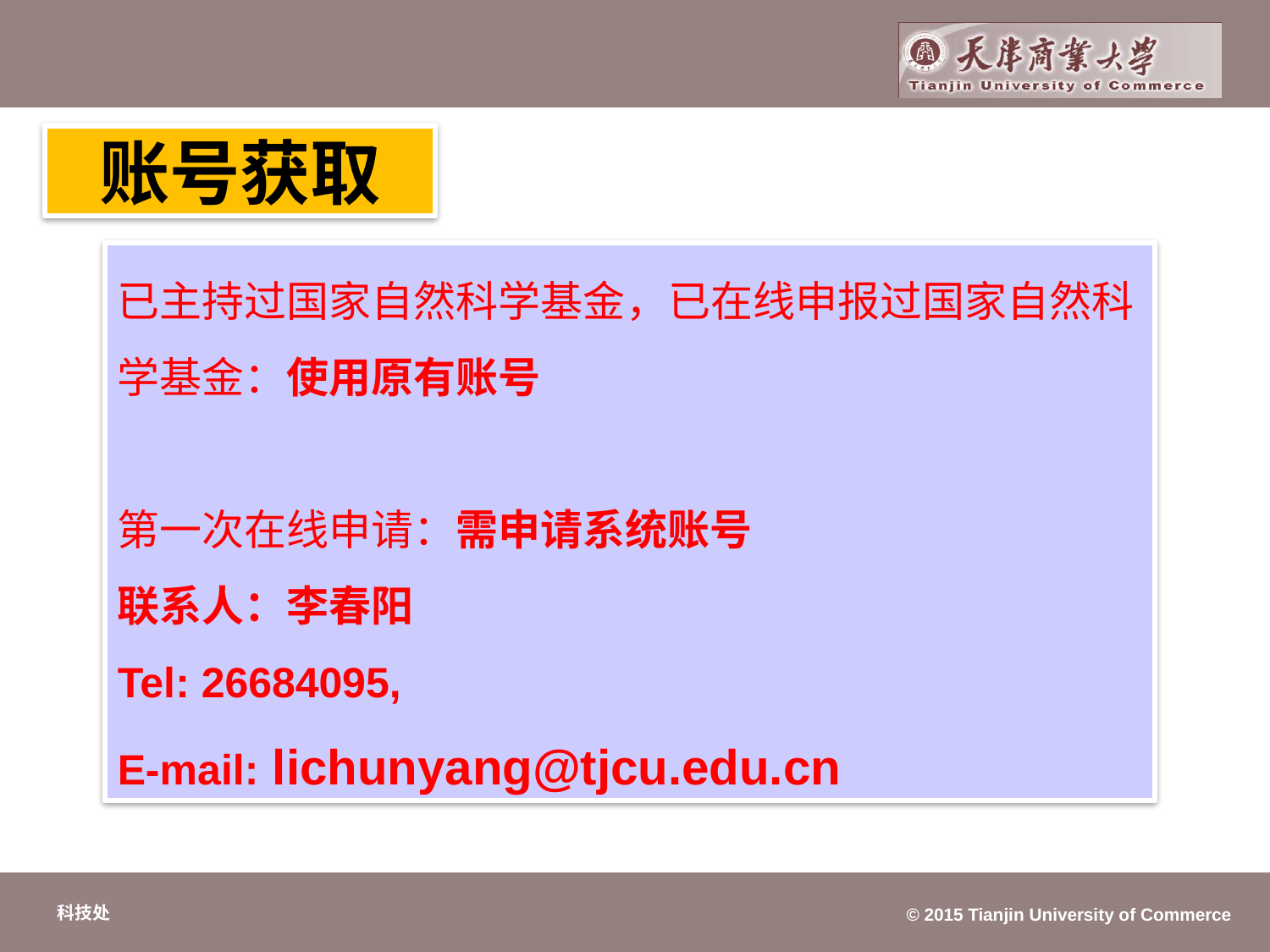

账号获取
已主持过国家自然科学基金，已在线申报过国家自然科学基金：使用原有账号

第一次在线申请：需申请系统账号
联系人：李春阳
Tel: 26684095,
E-mail: lichunyang@tjcu.edu.cn